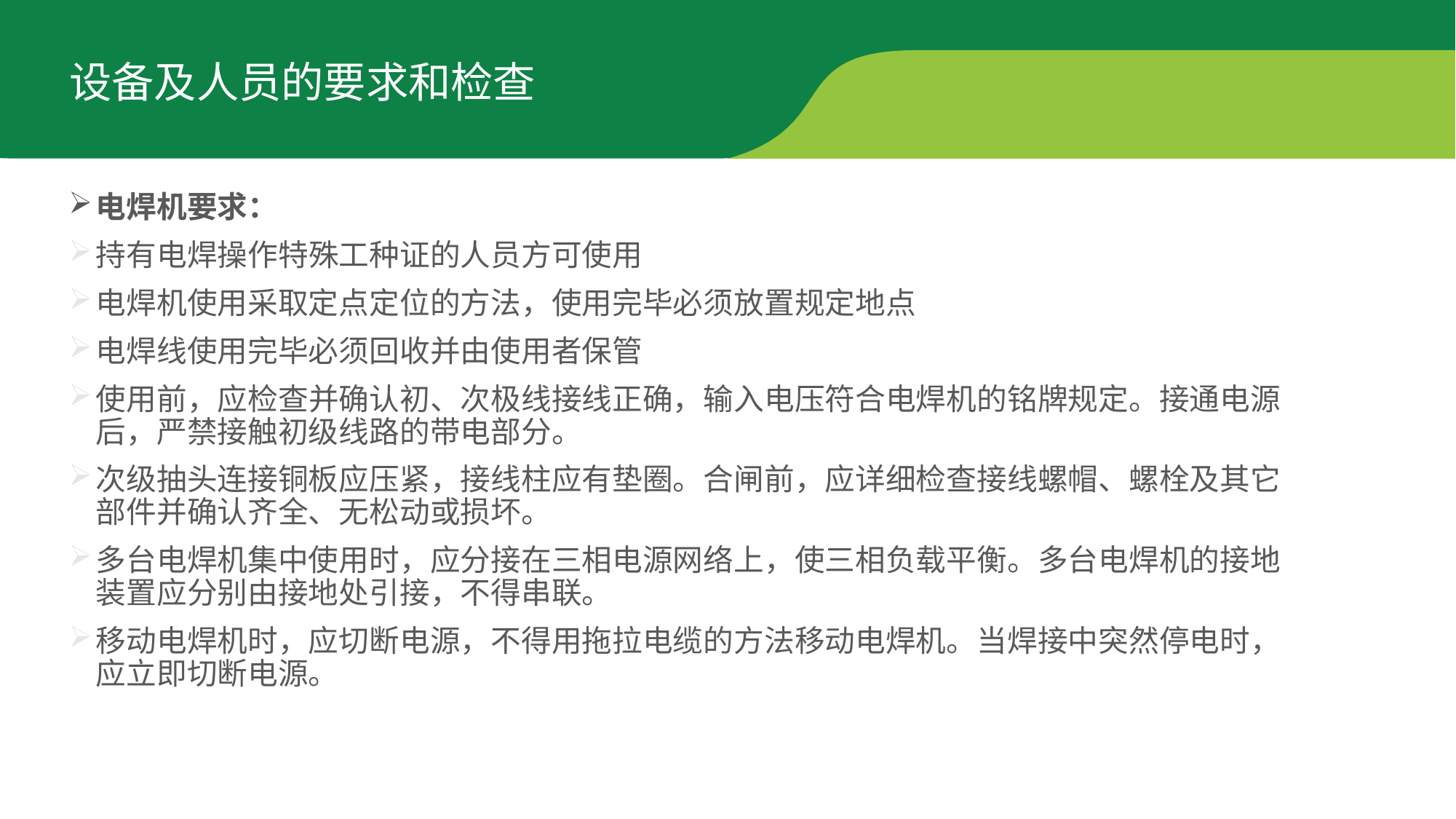

设备及人员的要求和检查

电焊机要求：
持有电焊操作特殊工种证的人员方可使用
电焊机使用采取定点定位的方法，使用完毕必须放置规定地点
电焊线使用完毕必须回收并由使用者保管
使用前，应检查并确认初、次极线接线正确，输入电压符合电焊机的铭牌规定。接通电源后，严禁接触初级线路的带电部分。
次级抽头连接铜板应压紧，接线柱应有垫圈。合闸前，应详细检查接线螺帽、螺栓及其它部件并确认齐全、无松动或损坏。
多台电焊机集中使用时，应分接在三相电源网络上，使三相负载平衡。多台电焊机的接地装置应分别由接地处引接，不得串联。
移动电焊机时，应切断电源，不得用拖拉电缆的方法移动电焊机。当焊接中突然停电时，应立即切断电源。